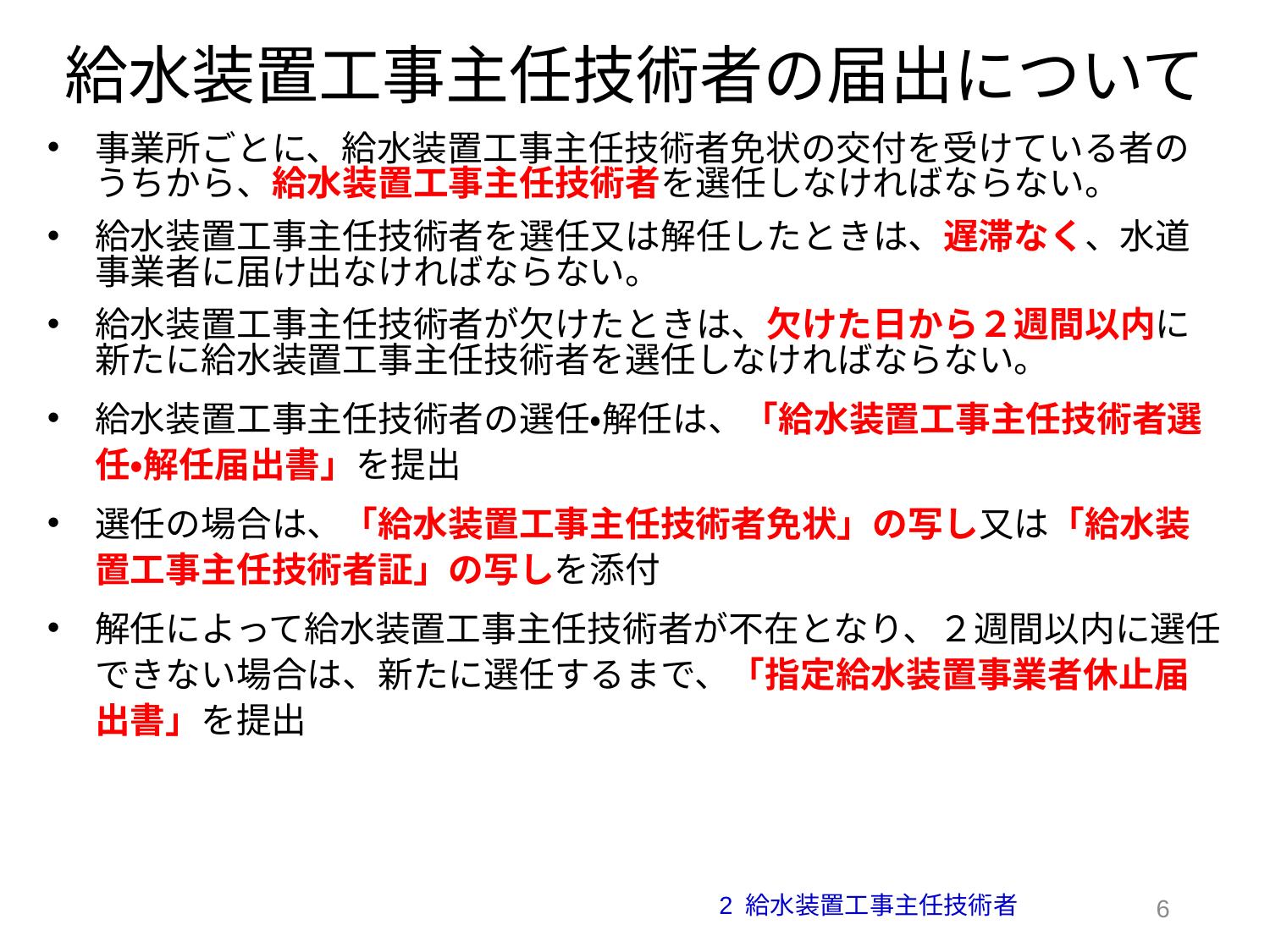

給水装置工事主任技術者の届出について
事業所ごとに、給水装置工事主任技術者免状の交付を受けている者のうちから、給水装置工事主任技術者を選任しなければならない。
給水装置工事主任技術者を選任又は解任したときは、遅滞なく、水道事業者に届け出なければならない。
給水装置工事主任技術者が欠けたときは、欠けた日から２週間以内に新たに給水装置工事主任技術者を選任しなければならない。
給水装置工事主任技術者の選任・解任は、「給水装置工事主任技術者選任・解任届出書」を提出
選任の場合は、「給水装置工事主任技術者免状」の写し又は「給水装置工事主任技術者証」の写しを添付
解任によって給水装置工事主任技術者が不在となり、２週間以内に選任できない場合は、新たに選任するまで、「指定給水装置事業者休止届出書」を提出

6
2 給水装置工事主任技術者